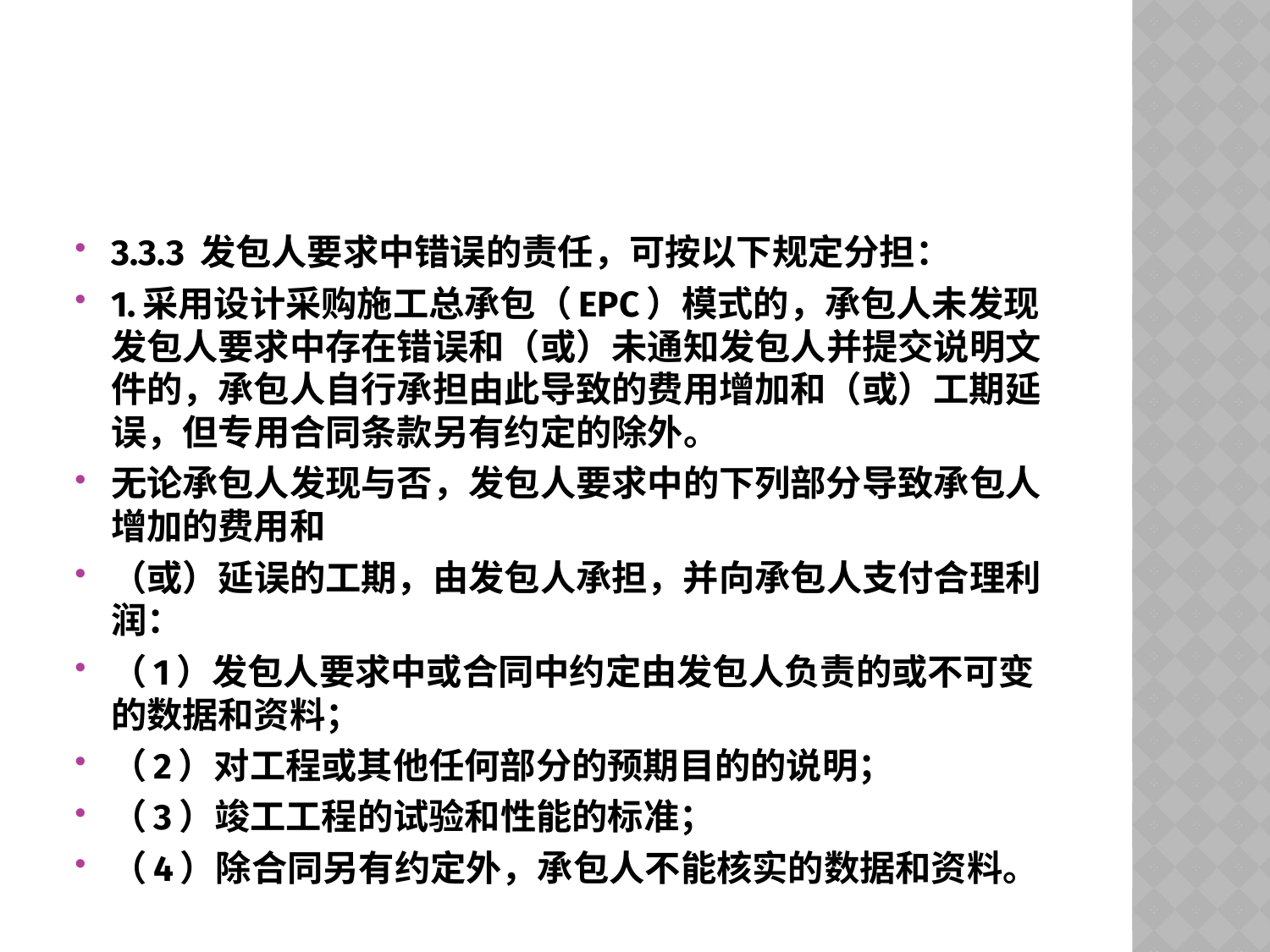

#
3.3.3 发包人要求中错误的责任，可按以下规定分担：
1.采用设计采购施工总承包（EPC）模式的，承包人未发现发包人要求中存在错误和（或）未通知发包人并提交说明文件的，承包人自行承担由此导致的费用增加和（或）工期延误，但专用合同条款另有约定的除外。
无论承包人发现与否，发包人要求中的下列部分导致承包人增加的费用和
（或）延误的工期，由发包人承担，并向承包人支付合理利润：
（1）发包人要求中或合同中约定由发包人负责的或不可变的数据和资料；
（2）对工程或其他任何部分的预期目的的说明；
（3）竣工工程的试验和性能的标准；
（4）除合同另有约定外，承包人不能核实的数据和资料。